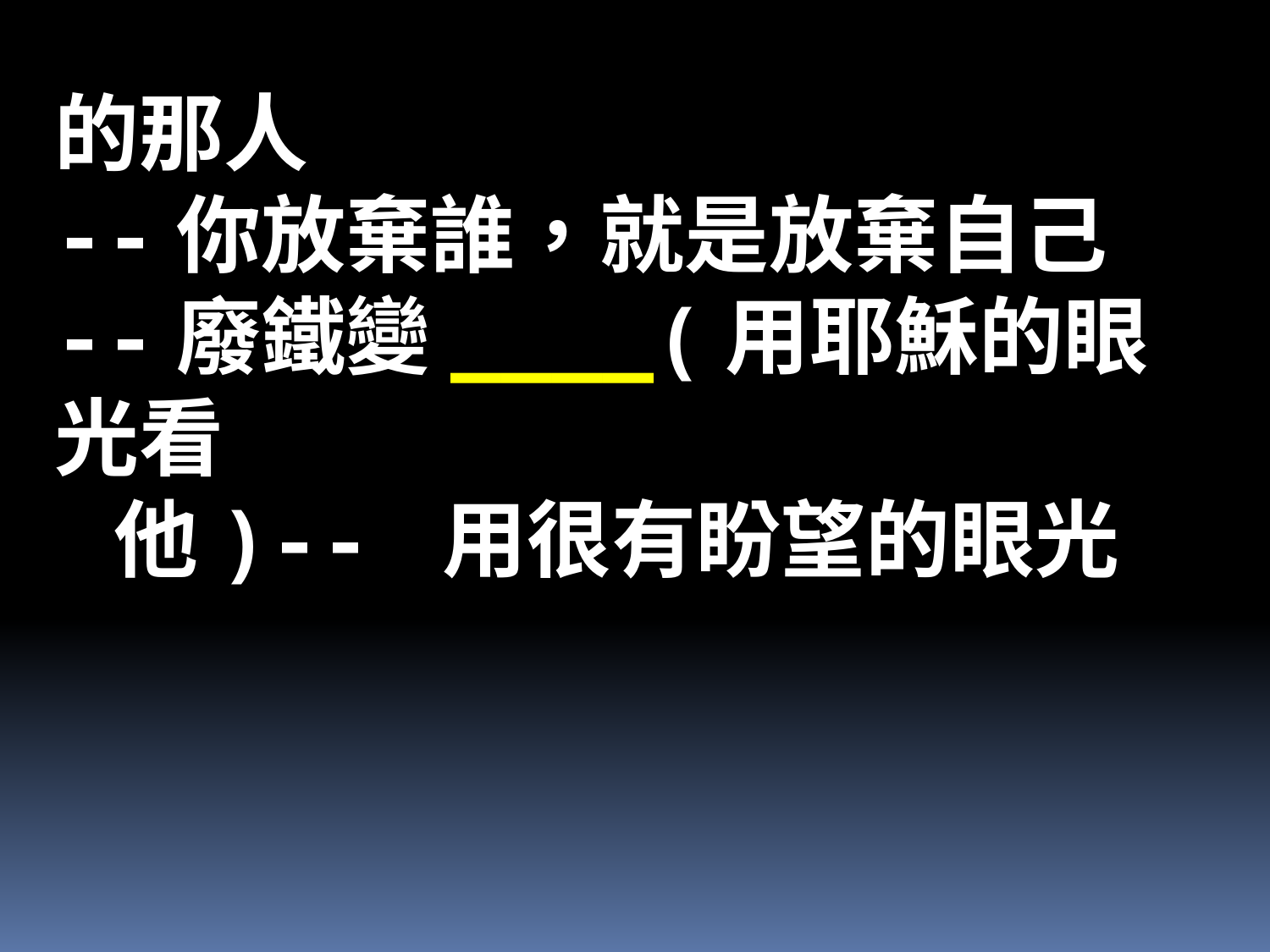

的那人
--你放棄誰，就是放棄自己
--廢鐵變____(用耶穌的眼光看
  他)-- 用很有盼望的眼光